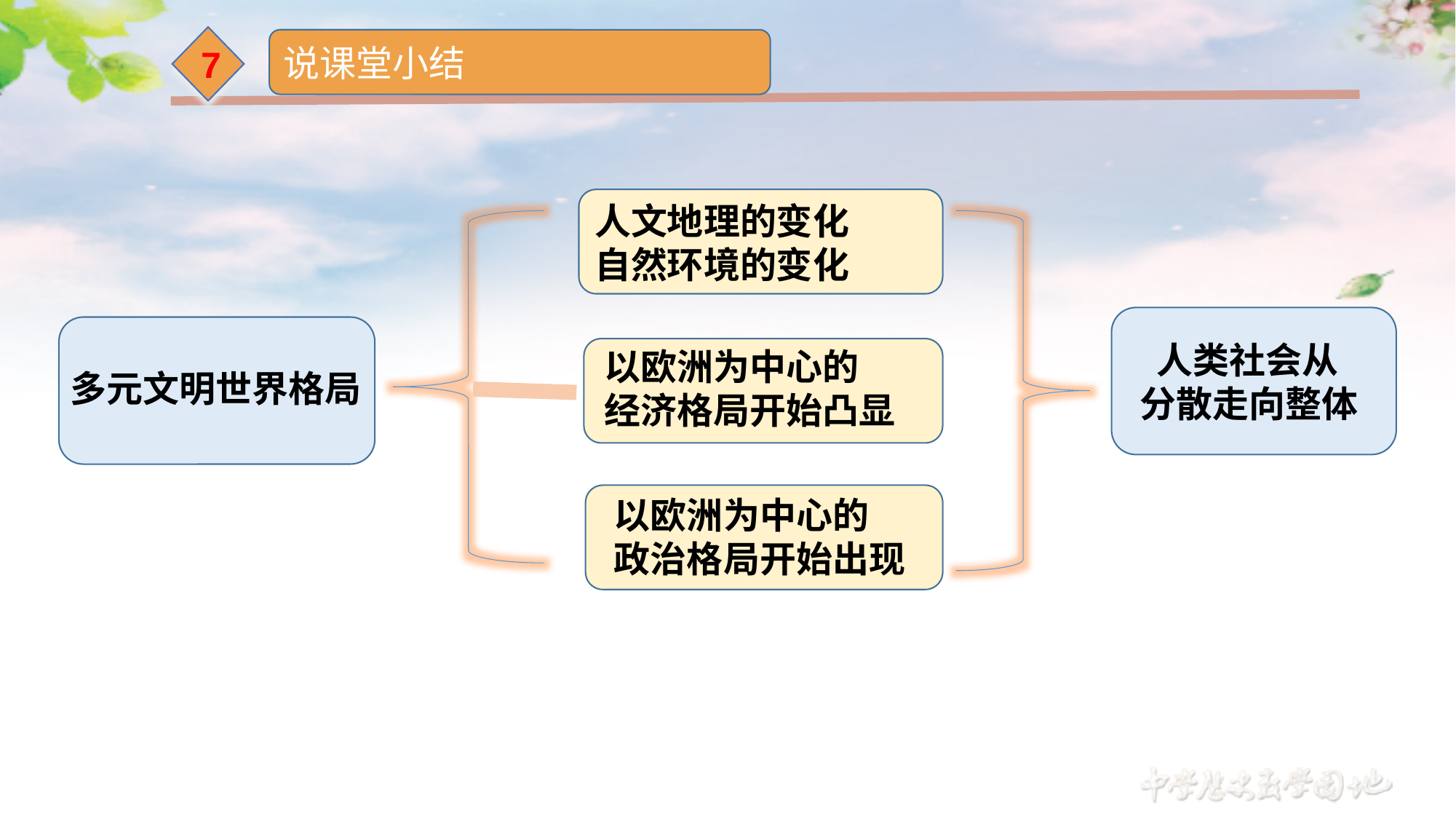

7
说课堂小结

人文地理的变化
自然环境的变化

 人类社会从
分散走向整体

多元文明世界格局

以欧洲为中心的
经济格局开始凸显

以欧洲为中心的
政治格局开始出现